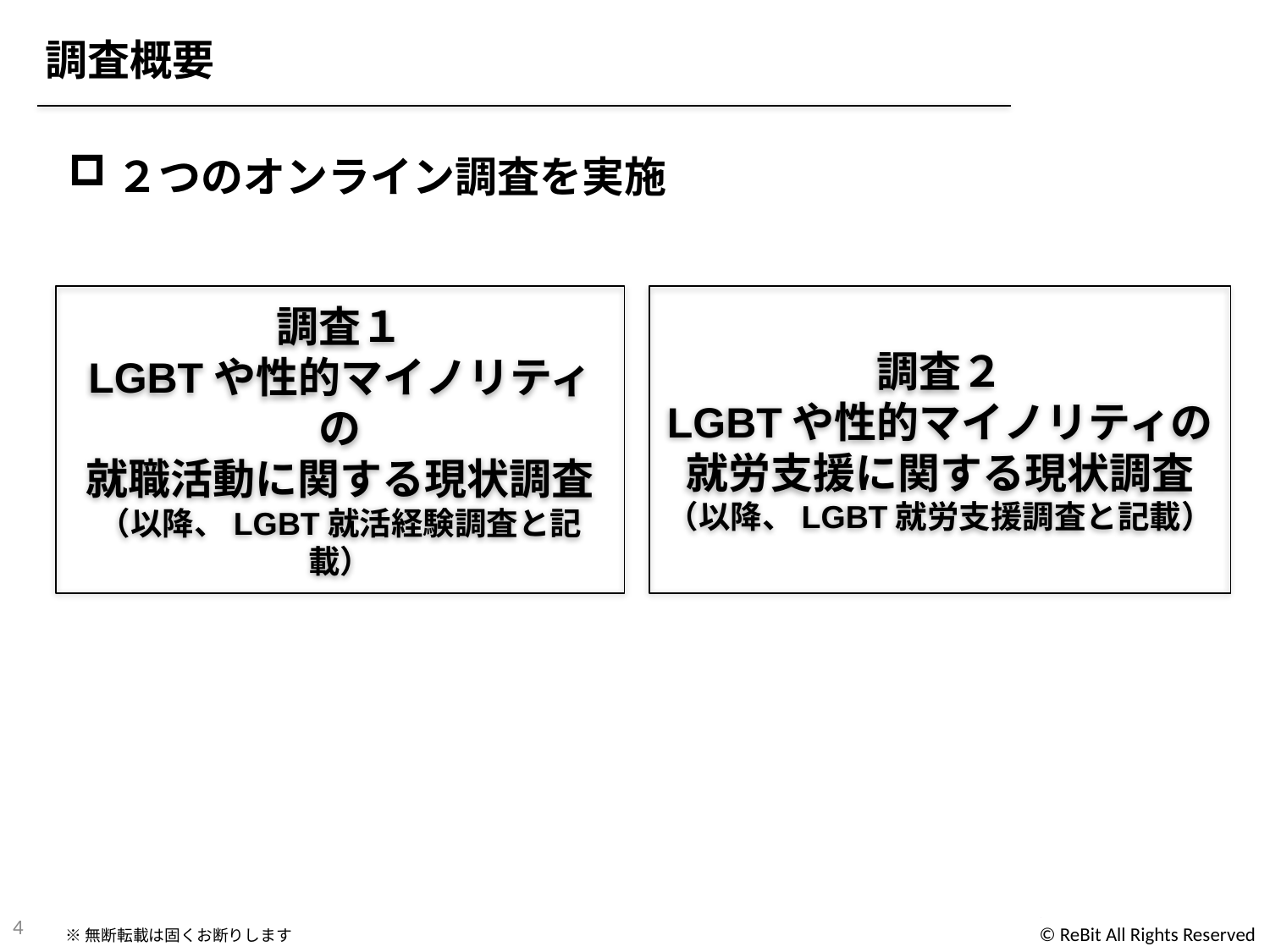

調査概要
２つのオンライン調査を実施
調査１
LGBTや性的マイノリティの
就職活動に関する現状調査
（以降、LGBT就活経験調査と記載）
調査２
LGBTや性的マイノリティの就労支援に関する現状調査
（以降、LGBT就労支援調査と記載）
4